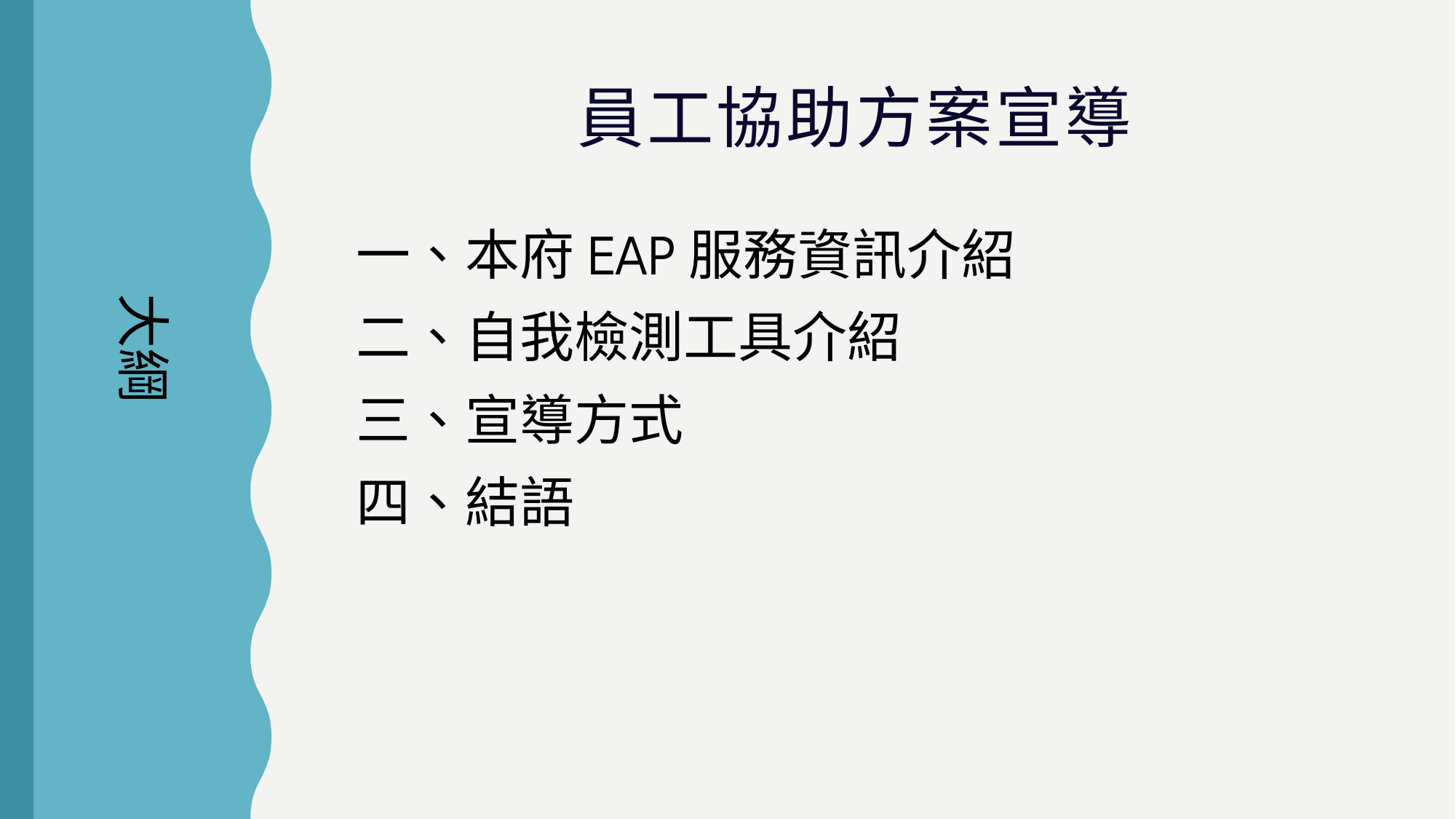

# 員工協助方案宣導
大綱
一、本府EAP服務資訊介紹
二、自我檢測工具介紹
三、宣導方式
四、結語